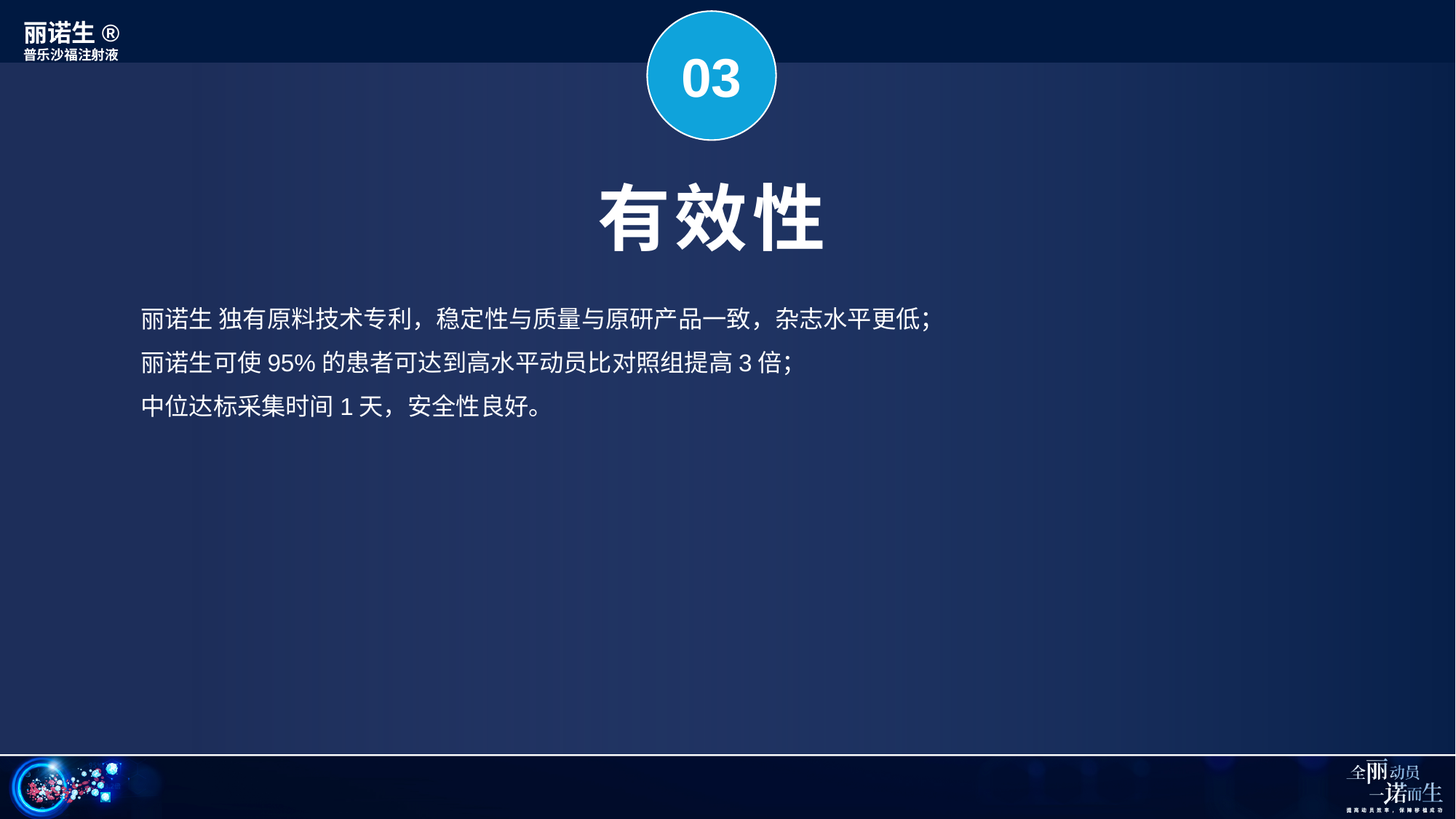

丽诺生®
普乐沙福注射液
03

有效性
丽诺生 独有原料技术专利，稳定性与质量与原研产品一致，杂志水平更低；
丽诺生可使95%的患者可达到高水平动员比对照组提高3倍；
中位达标采集时间1天，安全性良好。